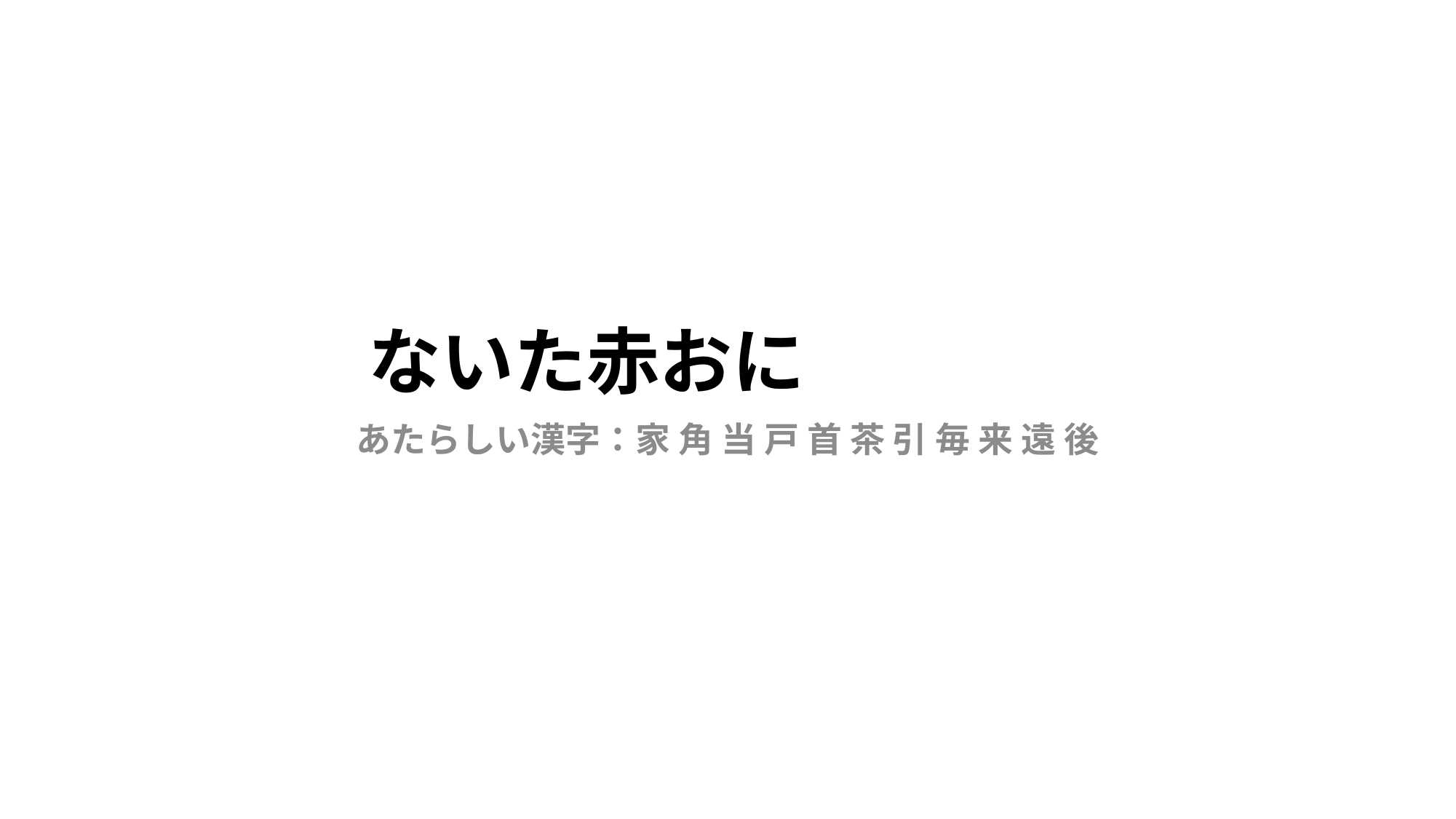

# ないた赤おに
あたらしい漢字：家 角 当 戸 首 茶 引 毎 来 遠 後